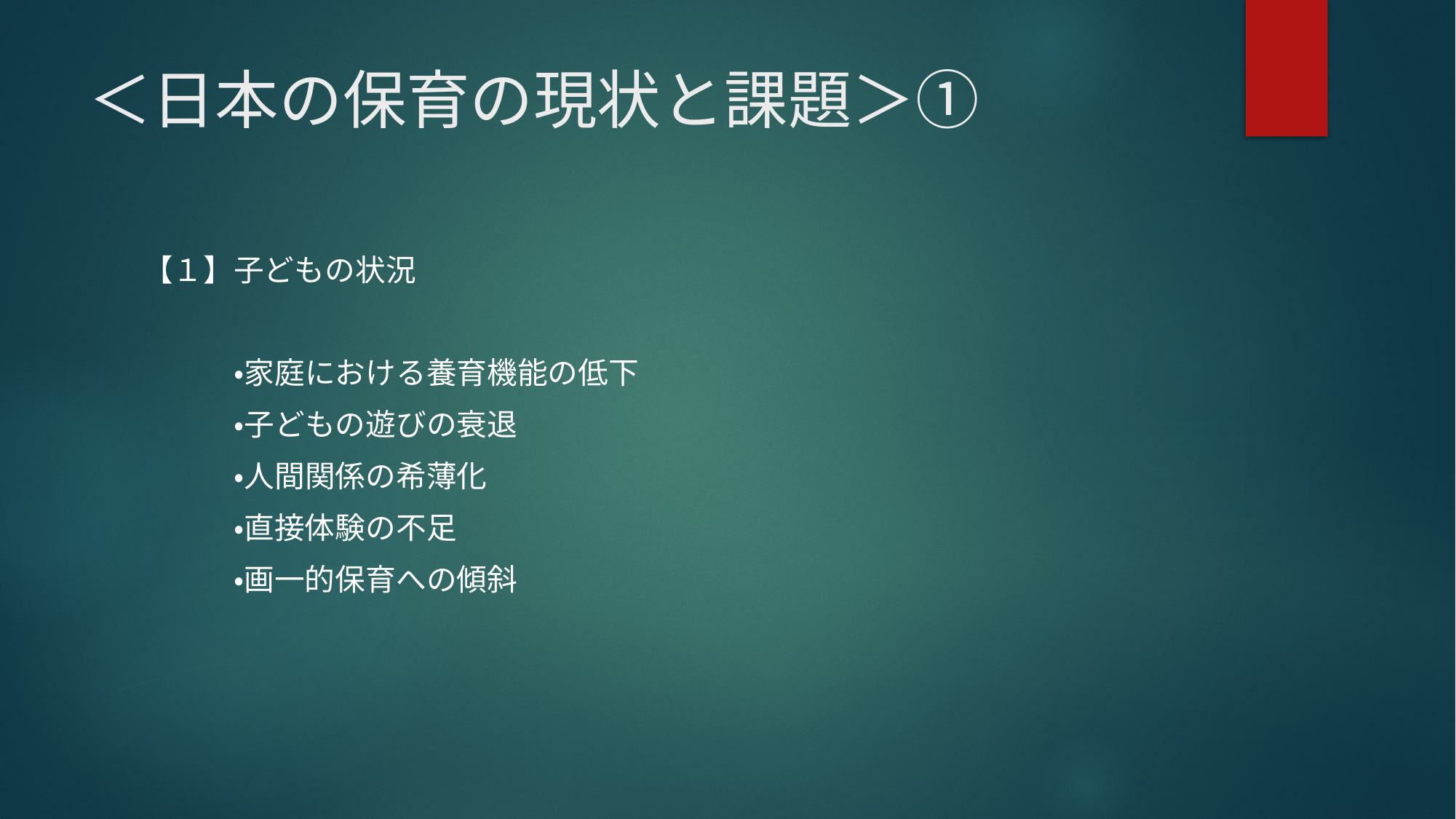

# ＜日本の保育の現状と課題＞①
【１】子どもの状況

　　　・家庭における養育機能の低下
　　　・子どもの遊びの衰退
　　　・人間関係の希薄化
　　　・直接体験の不足
　　　・画一的保育への傾斜